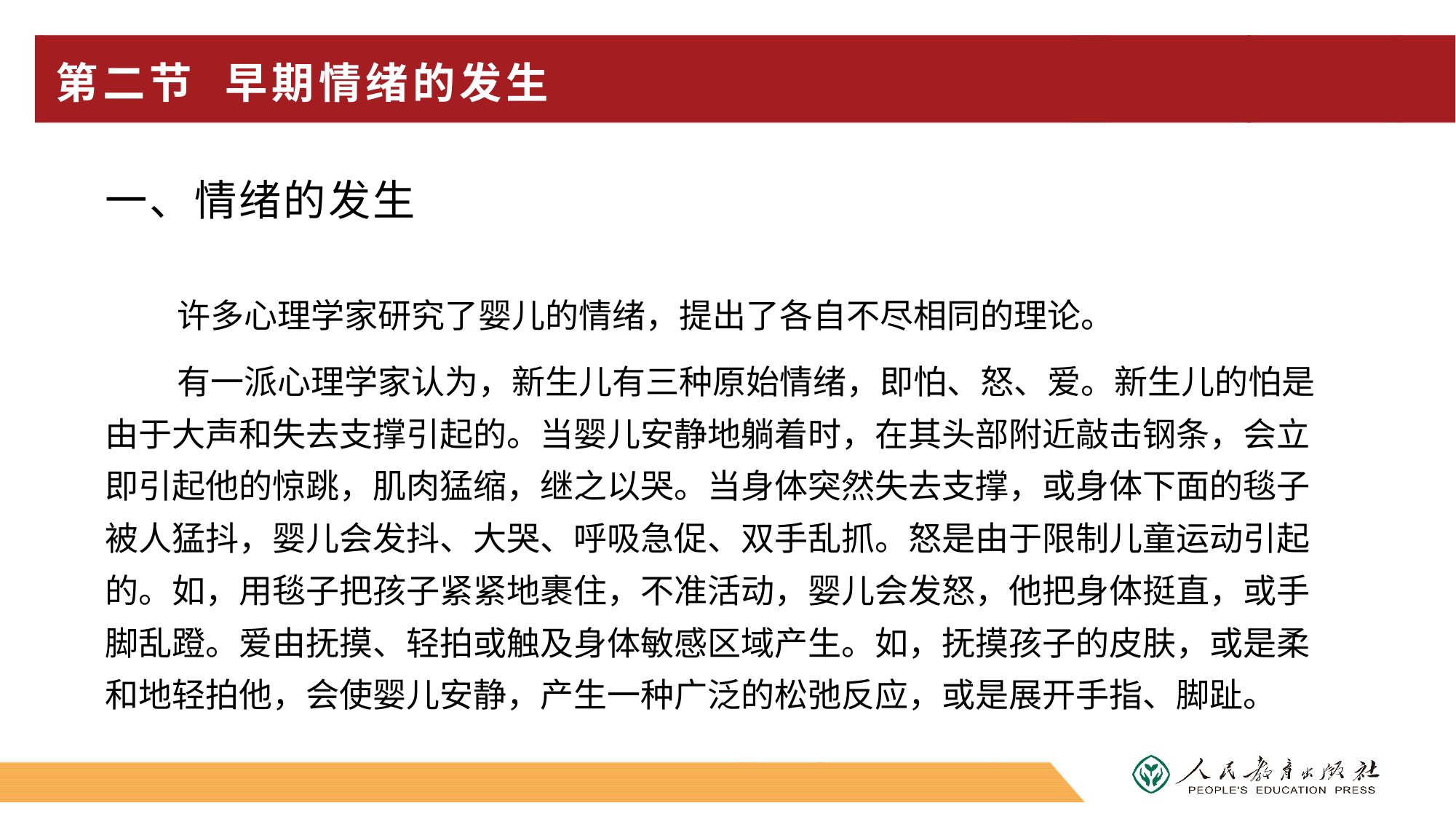

# 第二节  早期情绪的发生
一、情绪的发生
许多心理学家研究了婴儿的情绪，提出了各自不尽相同的理论。
有一派心理学家认为，新生儿有三种原始情绪，即怕、怒、爱。新生儿的怕是由于大声和失去支撑引起的。当婴儿安静地躺着时，在其头部附近敲击钢条，会立即引起他的惊跳，肌肉猛缩，继之以哭。当身体突然失去支撑，或身体下面的毯子被人猛抖，婴儿会发抖、大哭、呼吸急促、双手乱抓。怒是由于限制儿童运动引起的。如，用毯子把孩子紧紧地裹住，不准活动，婴儿会发怒，他把身体挺直，或手脚乱蹬。爱由抚摸、轻拍或触及身体敏感区域产生。如，抚摸孩子的皮肤，或是柔和地轻拍他，会使婴儿安静，产生一种广泛的松弛反应，或是展开手指、脚趾。